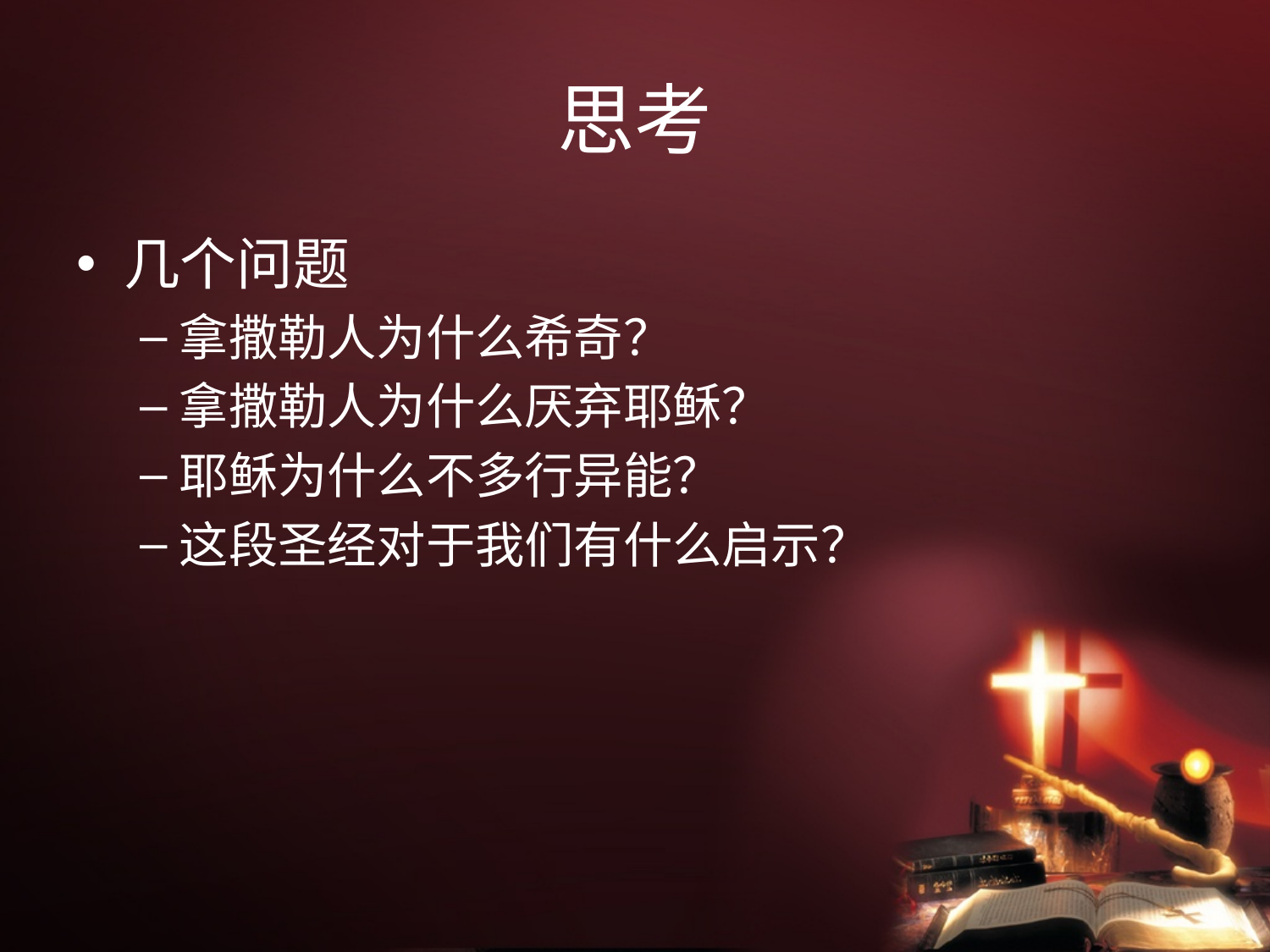

# 思考
几个问题
拿撒勒人为什么希奇？
拿撒勒人为什么厌弃耶稣？
耶稣为什么不多行异能？
这段圣经对于我们有什么启示？